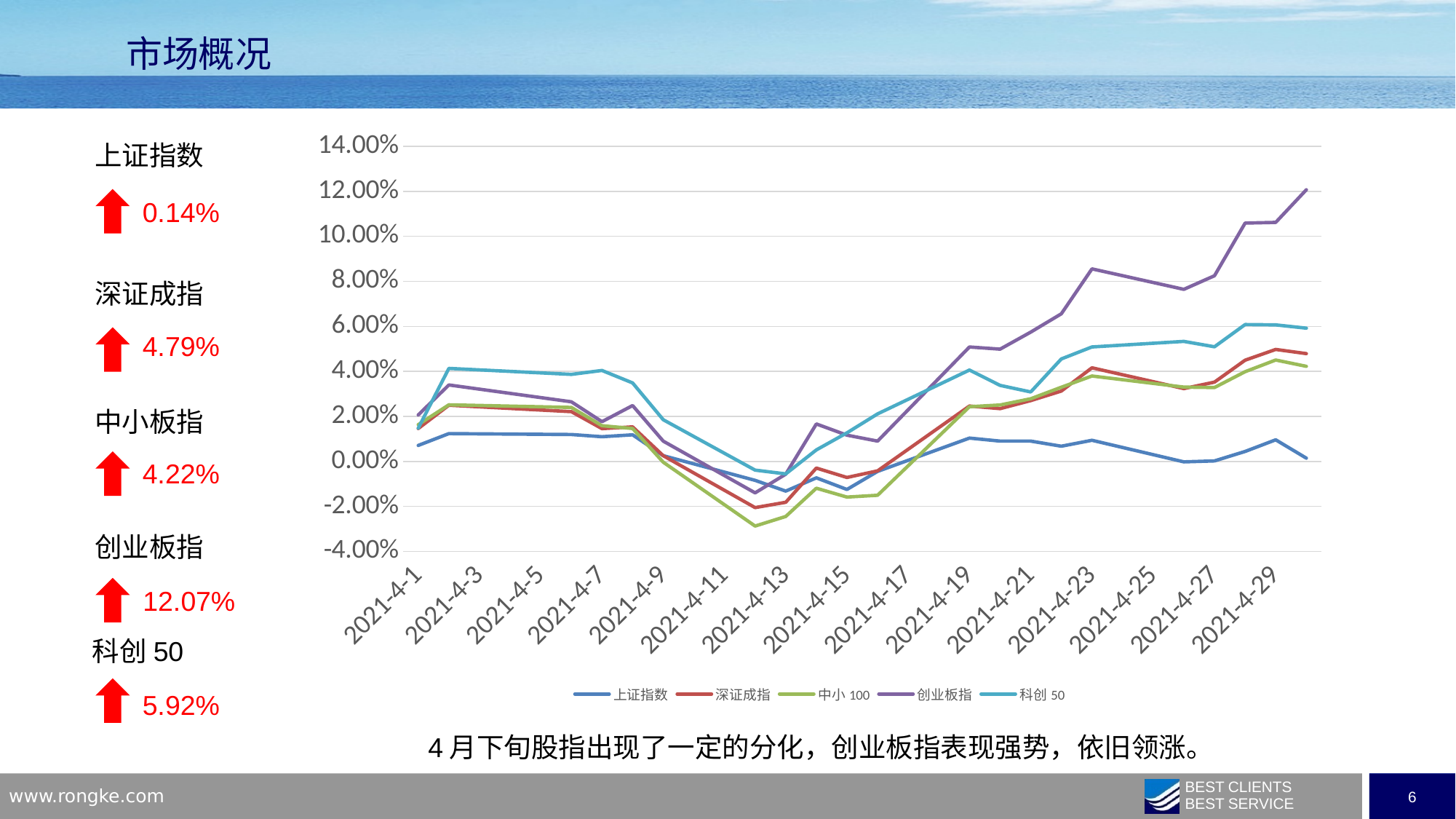

市场概况

### Chart

| Category | 上证指数 | 深证成指 | 中小100 | 创业板指 | 科创50 |
|---|---|---|---|---|---|
| 44287 | 0.007094894799009044 | 0.014589536066827113 | 0.0163126168157548 | 0.02063145515780951 | 0.014750406482507916 |
| 44288 | 0.012342240641573632 | 0.02496198871098576 | 0.02515199475221208 | 0.033977795553129075 | 0.04132563484528995 |
| 44292 | 0.011928226510181883 | 0.022111742600871453 | 0.023988845301044392 | 0.026498807414097936 | 0.038681946473040796 |
| 44293 | 0.010957312528227403 | 0.014561587069892745 | 0.015860172813925155 | 0.017654259024329155 | 0.04041634126570681 |
| 44294 | 0.01180835126062929 | 0.015333105667428182 | 0.014619998216094165 | 0.024827972723596492 | 0.03486645416438594 |
| 44295 | 0.0025467534537131353 | 0.0025140380387083106 | -0.0003615502795478731 | 0.0089994875841104 | 0.018513588976391437 |
| 44298 | -0.008415033332495603 | -0.020535538198324543 | -0.028730210987938487 | -0.013974326278234694 | -0.0038738101419679705 |
| 44299 | -0.013202402211678121 | -0.018169867166712983 | -0.024460590580863806 | -0.0056730438609511324 | -0.005554453195412701 |
| 44300 | -0.0073186948589468726 | -0.0029515548736060992 | -0.011909045989344058 | 0.016642260299659206 | 0.005109218968003537 |
| 44301 | -0.01247097724621915 | -0.007141531180317573 | -0.01584110774038605 | 0.01165219594769118 | 0.012677800299391473 |
| 44302 | -0.004443373979836518 | -0.0042040705554899915 | -0.015048135655140404 | 0.009016453317136186 | 0.021124673834686636 |
| 44305 | 0.010353839719585922 | 0.02461255004456242 | 0.024316539609293253 | 0.050834520118984816 | 0.04059457914911557 |
| 44306 | 0.009015687939681216 | 0.023458940862346456 | 0.025075633227577443 | 0.04988436656641304 | 0.03378180655029439 |
| 44307 | 0.009011940022281228 | 0.027032761899846047 | 0.027838842877136782 | 0.05744894465346495 | 0.03085982675918597 |
| 44308 | 0.006741108828626219 | 0.03126364200991305 | 0.03296747138523681 | 0.06557669082289785 | 0.045539819264383 |
| 44309 | 0.009371100912966446 | 0.04159952363471264 | 0.037955659475515935 | 0.08554887499608022 | 0.050864285510012985 |
| 44312 | -0.00021665286861671795 | 0.03235276746380844 | 0.03303086416073242 | 0.07645578586779811 | 0.053331578457873174 |
| 44313 | 0.00020325914829588676 | 0.0352294094456056 | 0.03282606365395013 | 0.08248395007216791 | 0.05093293713521829 |
| 44314 | 0.004403599569599459 | 0.044976112280446845 | 0.03986259424698191 | 0.10588477113389283 | 0.06080443202716079 |
| 44315 | 0.009584674097518064 | 0.04974442453073369 | 0.04505999199379396 | 0.1061863479138947 | 0.06065935840610304 |
| 44316 | 0.0014366726163643762 | 0.04789270006310775 | 0.04224822545782336 | 0.12067918034483571 | 0.05920533781205761 |
上证指数

0.14%
深证成指
4.79%

中小板指
4.22%

创业板指

12.07%
科创50

5.92%
4月下旬股指出现了一定的分化，创业板指表现强势，依旧领涨。